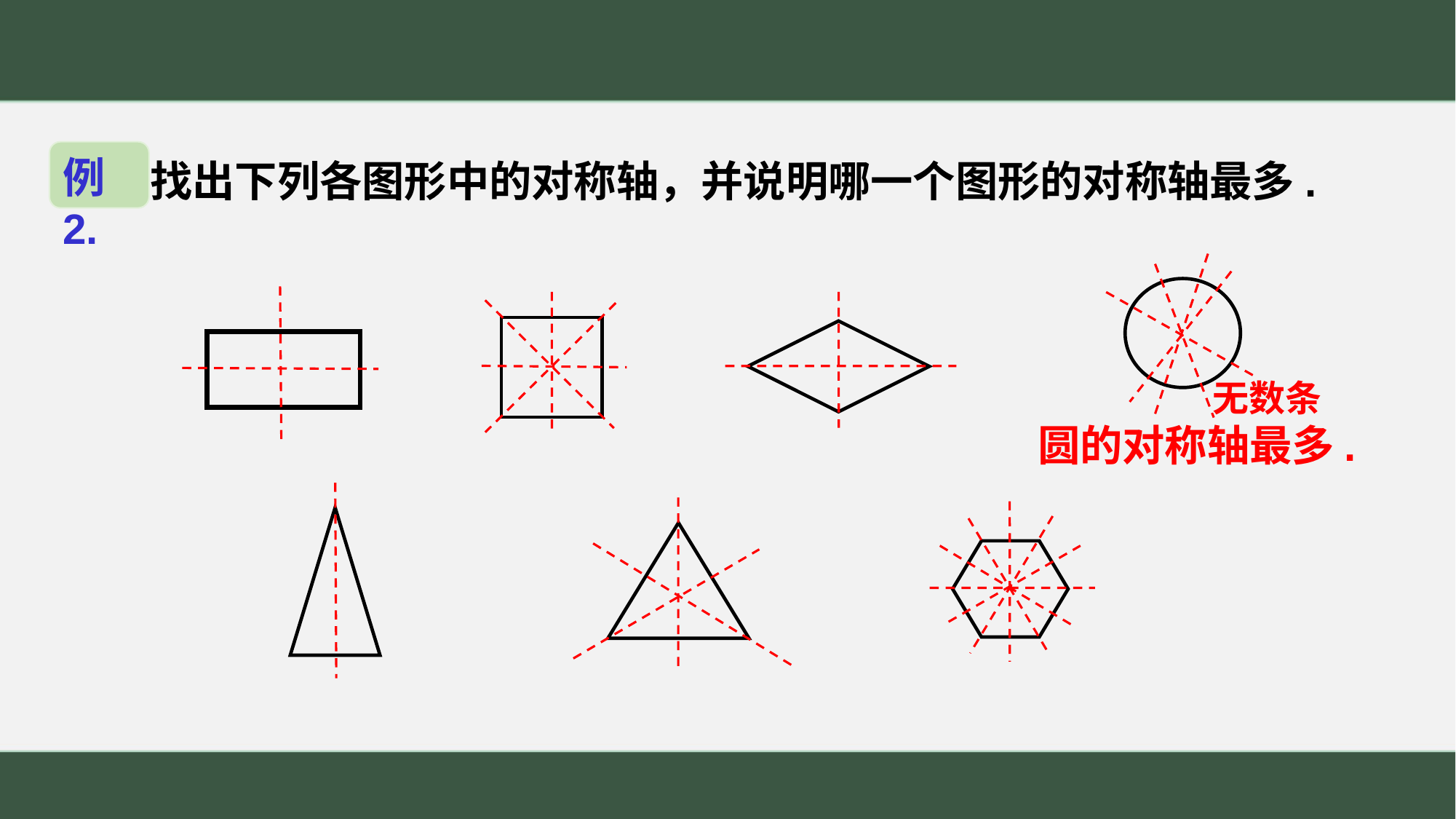

找出下列各图形中的对称轴，并说明哪一个图形的对称轴最多.

例2.

无数条
圆的对称轴最多.